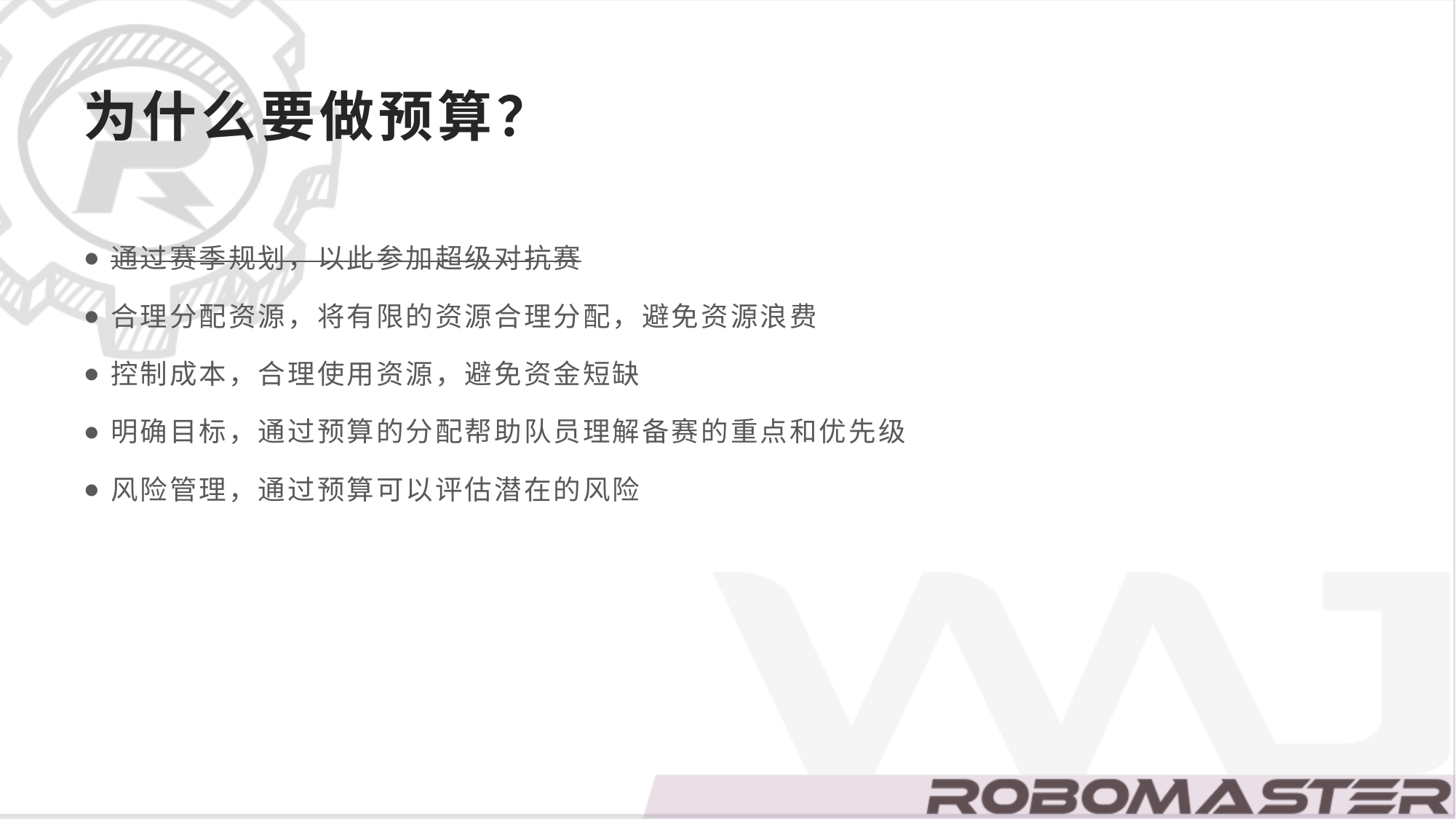

# 为什么要做预算？

通过赛季规划，以此参加超级对抗赛
合理分配资源，将有限的资源合理分配，避免资源浪费
控制成本，合理使用资源，避免资金短缺
明确目标，通过预算的分配帮助队员理解备赛的重点和优先级
风险管理，通过预算可以评估潜在的风险